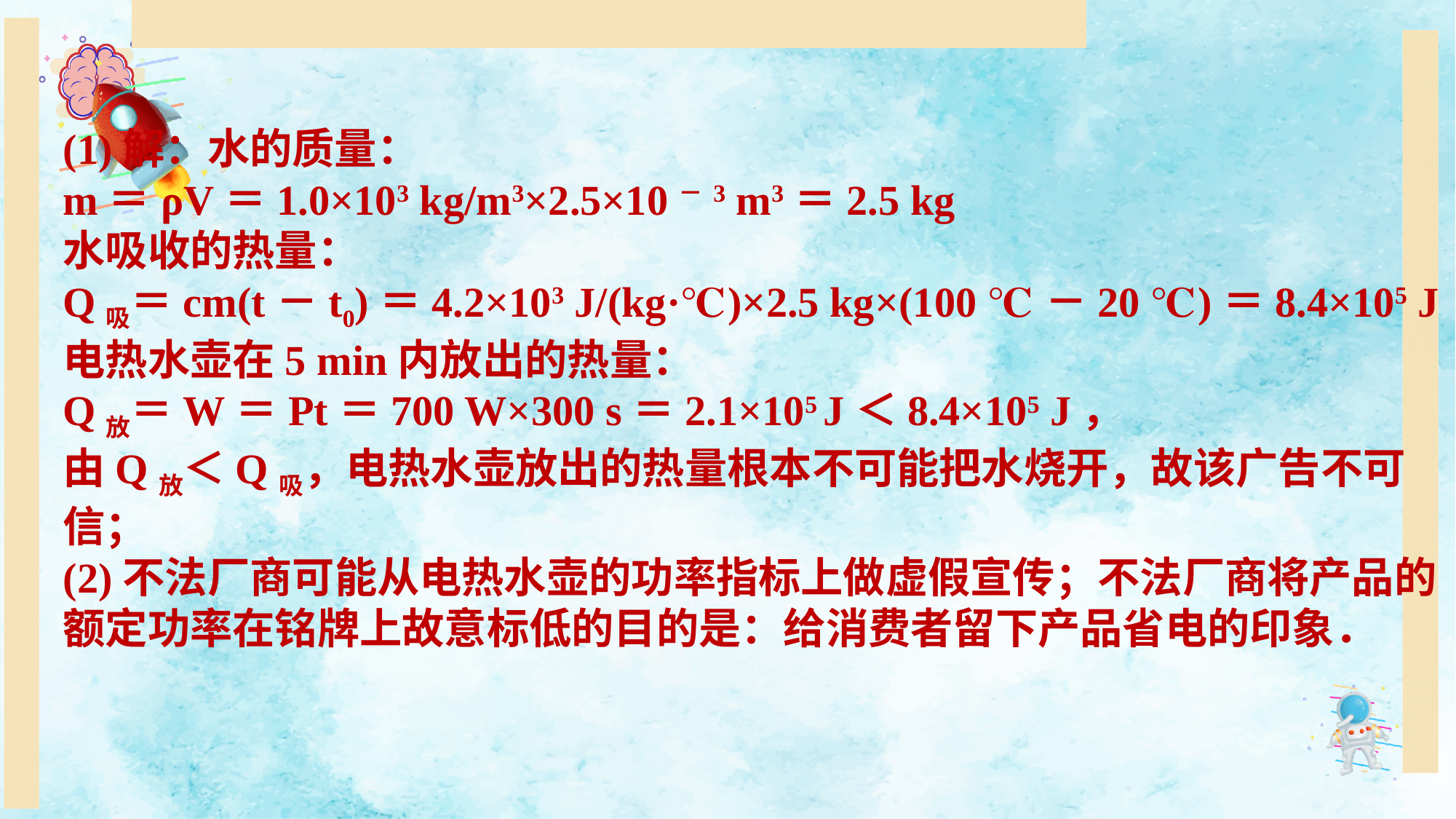

(1)解：水的质量：
m＝ρV＝1.0×103 kg/m3×2.5×10－3 m3＝2.5 kg
水吸收的热量：
Q吸＝cm(t－t0)＝4.2×103 J/(kg·℃)×2.5 kg×(100 ℃－20 ℃)＝8.4×105 J
电热水壶在5 min内放出的热量：
Q放＝W＝Pt＝700 W×300 s＝2.1×105 J＜8.4×105 J，
由Q放＜Q吸，电热水壶放出的热量根本不可能把水烧开，故该广告不可信；
(2)不法厂商可能从电热水壶的功率指标上做虚假宣传；不法厂商将产品的额定功率在铭牌上故意标低的目的是：给消费者留下产品省电的印象．